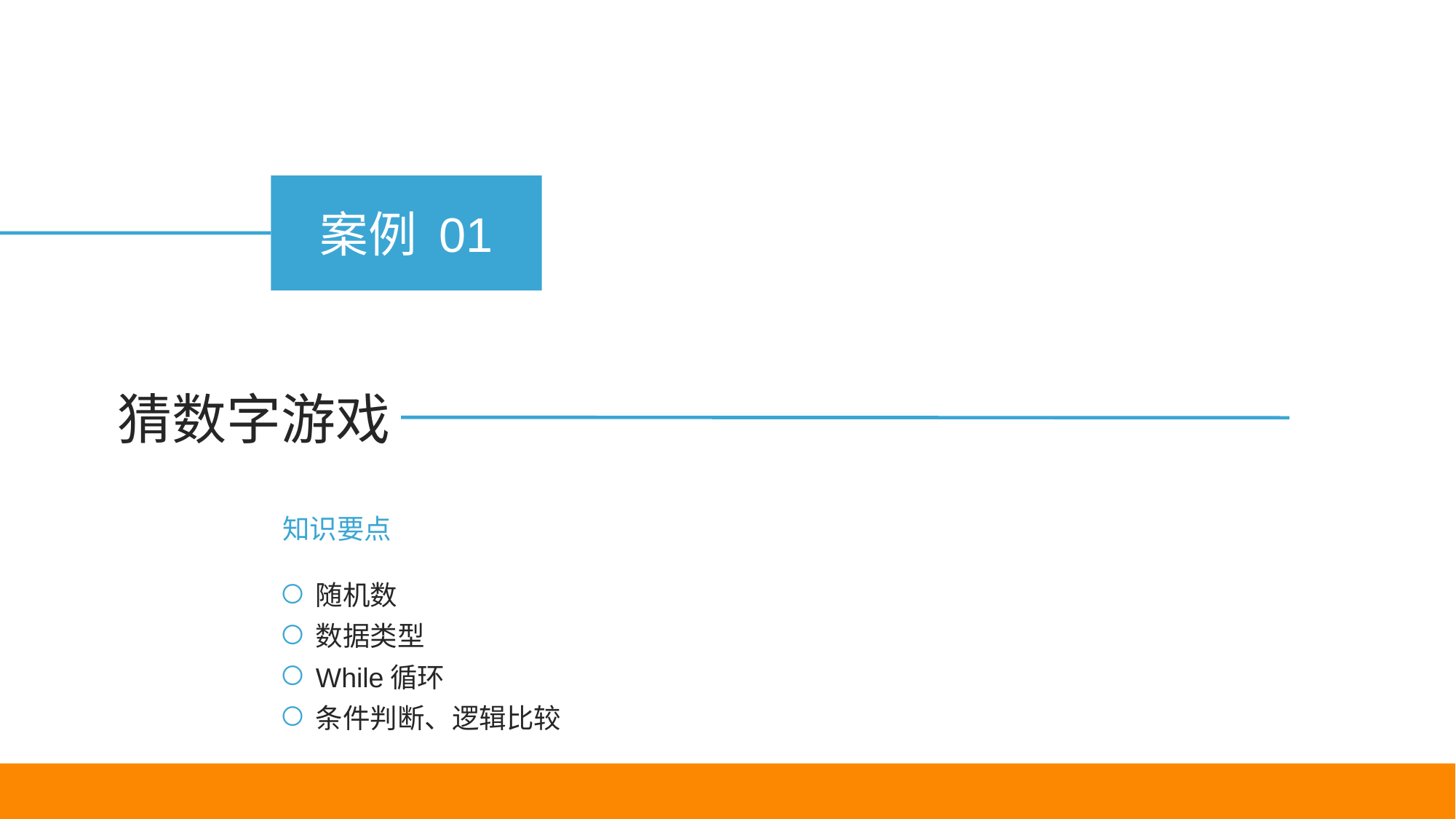

案例 01
猜数字游戏
知识要点
随机数
数据类型
While循环
条件判断、逻辑比较